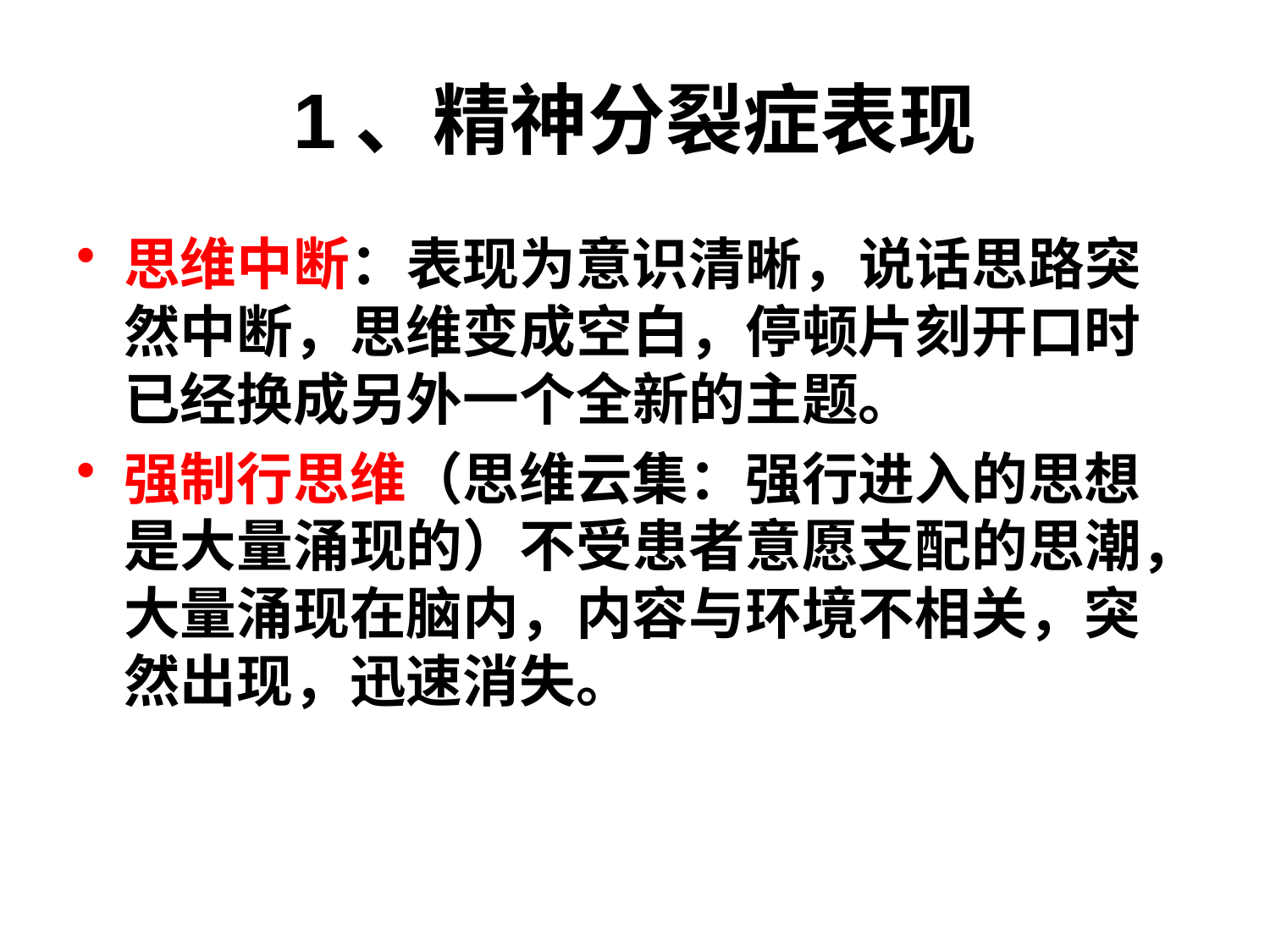

# 1、精神分裂症表现
思维中断：表现为意识清晰，说话思路突然中断，思维变成空白，停顿片刻开口时已经换成另外一个全新的主题。
强制行思维（思维云集：强行进入的思想是大量涌现的）不受患者意愿支配的思潮，大量涌现在脑内，内容与环境不相关，突然出现，迅速消失。